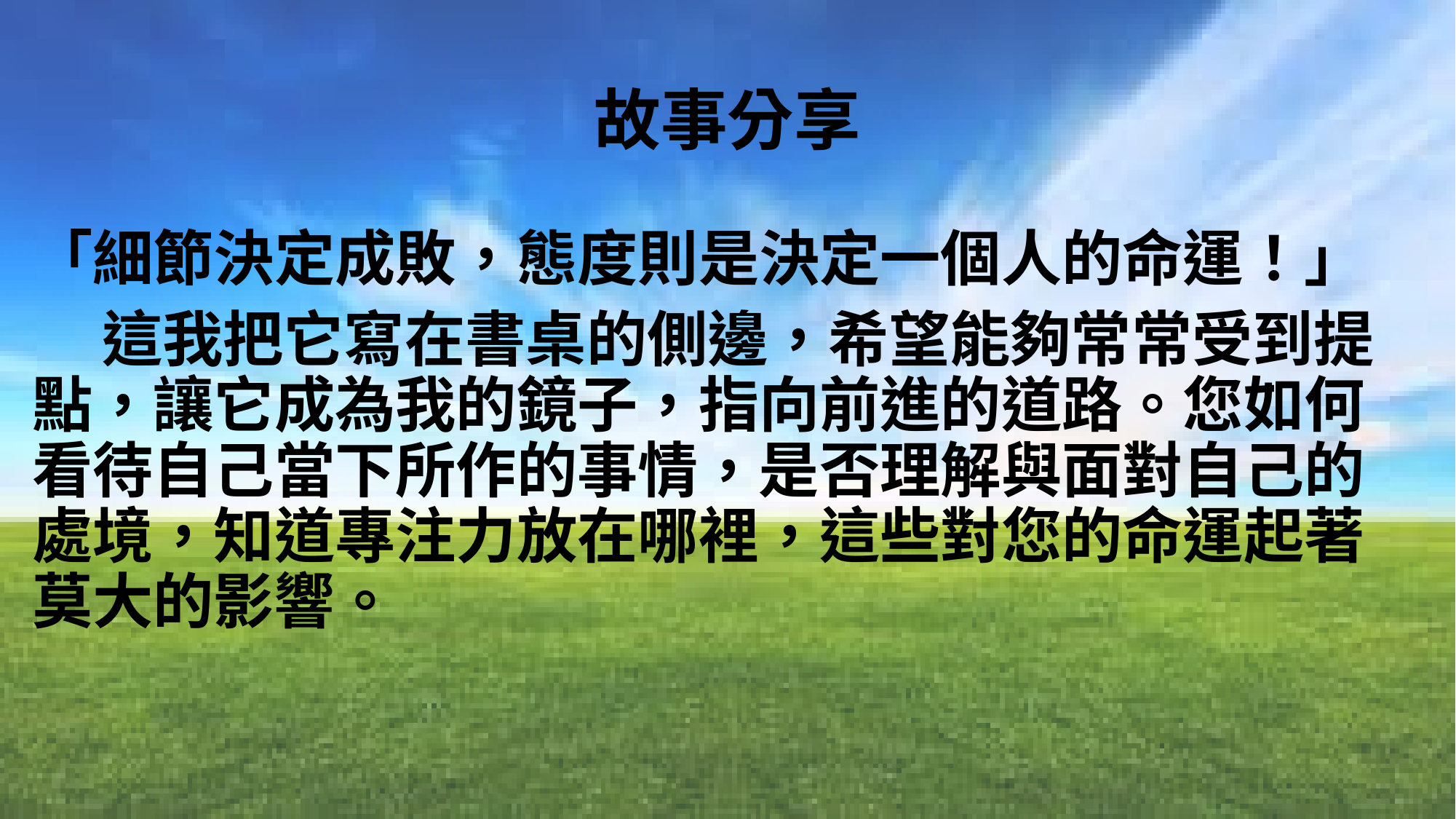

# 故事分享
「細節決定成敗，態度則是決定一個人的命運！」
    這我把它寫在書桌的側邊，希望能夠常常受到提點，讓它成為我的鏡子，指向前進的道路。您如何看待自己當下所作的事情，是否理解與面對自己的處境，知道專注力放在哪裡，這些對您的命運起著莫大的影響。